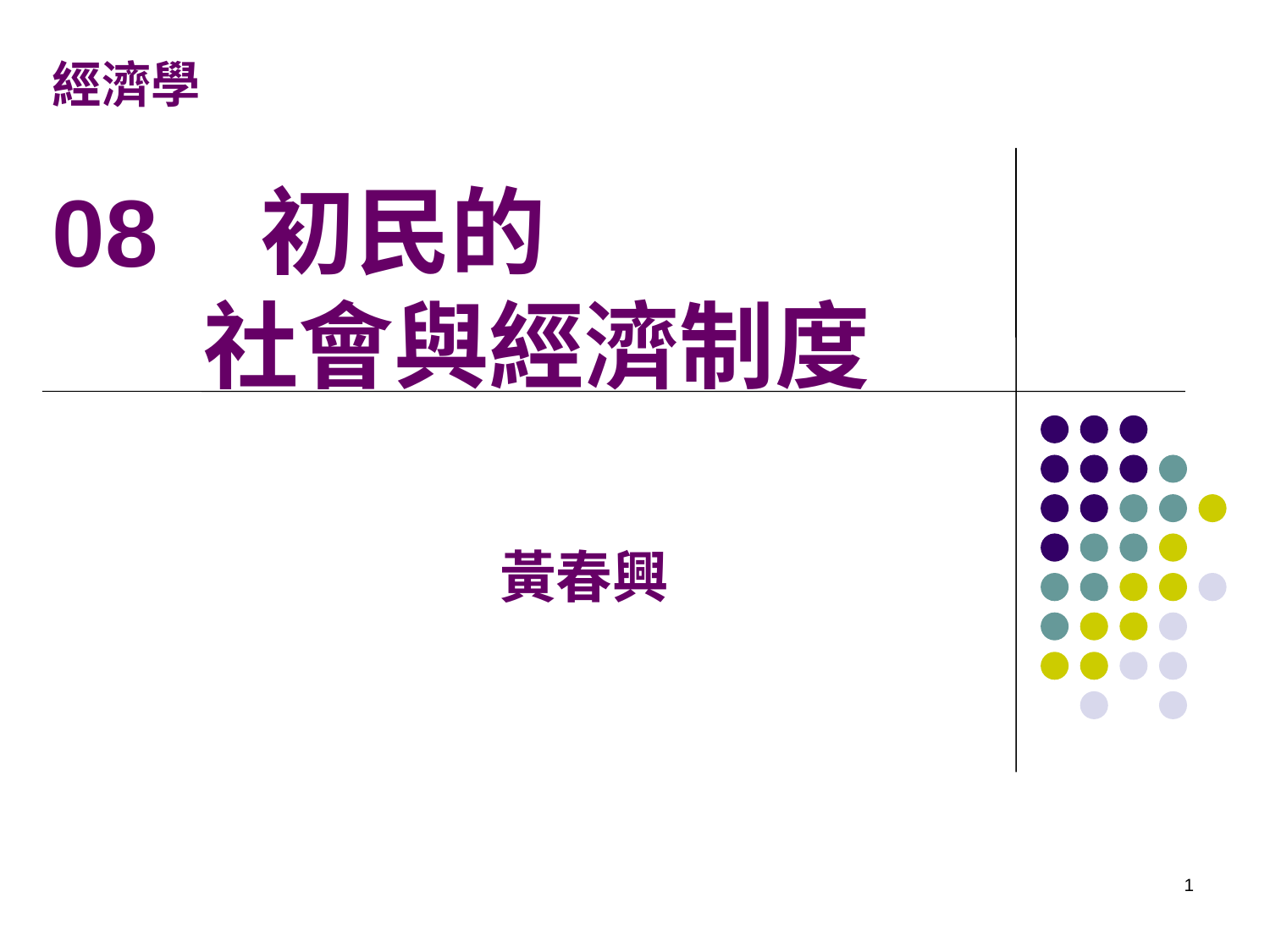

# 經濟學 08   初民的 社會與經濟制度
黃春興
1